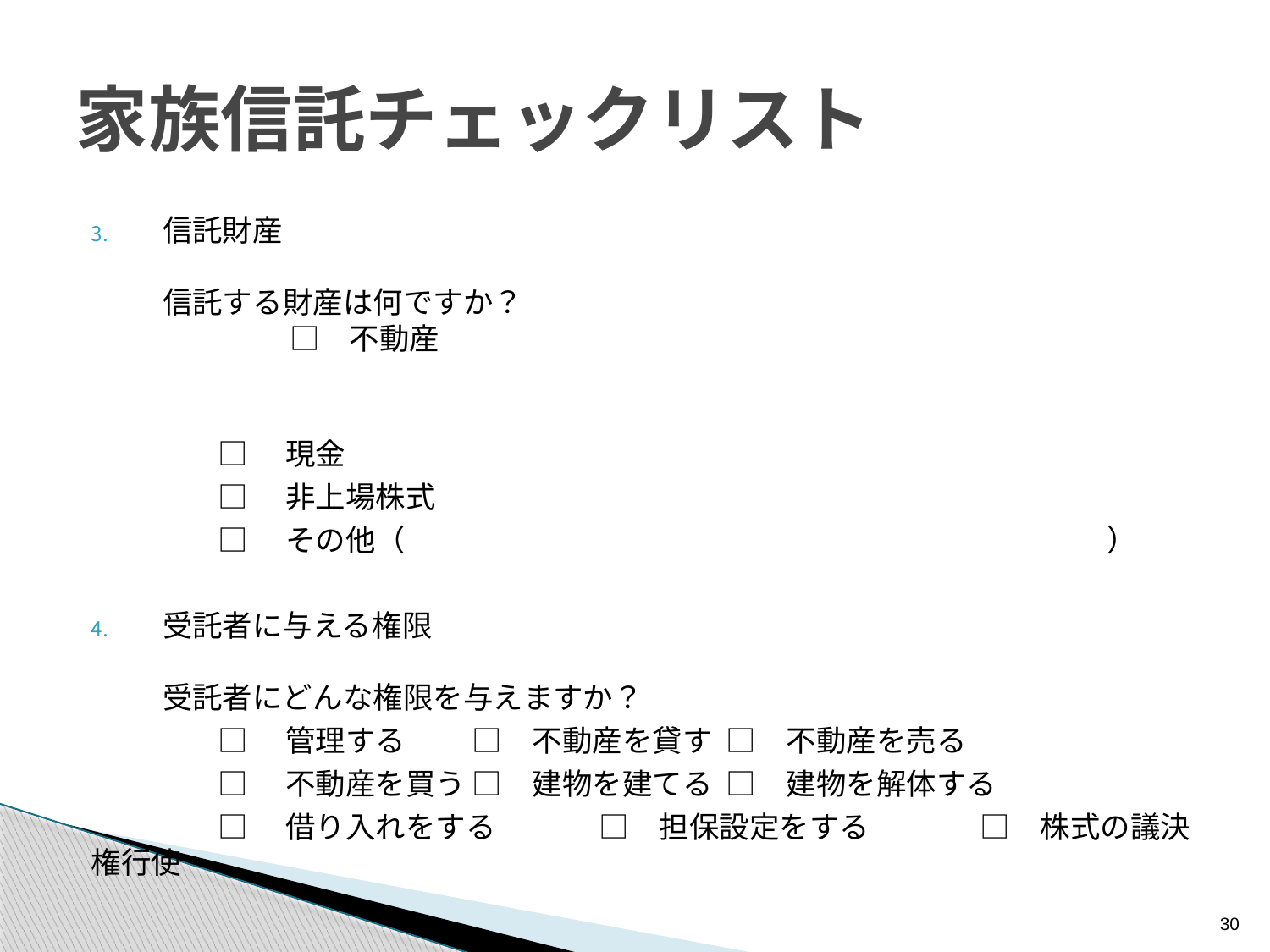

# 家族信託チェックリスト
信託財産
信託する財産は何ですか？
	□　不動産
	□　現金
	□　非上場株式
	□　その他（						）

受託者に与える権限
受託者にどんな権限を与えますか？
	□　管理する	□　不動産を貸す	□　不動産を売る
	□　不動産を買う	□　建物を建てる	□　建物を解体する
	□　借り入れをする	□　担保設定をする	□　株式の議決権行使

30